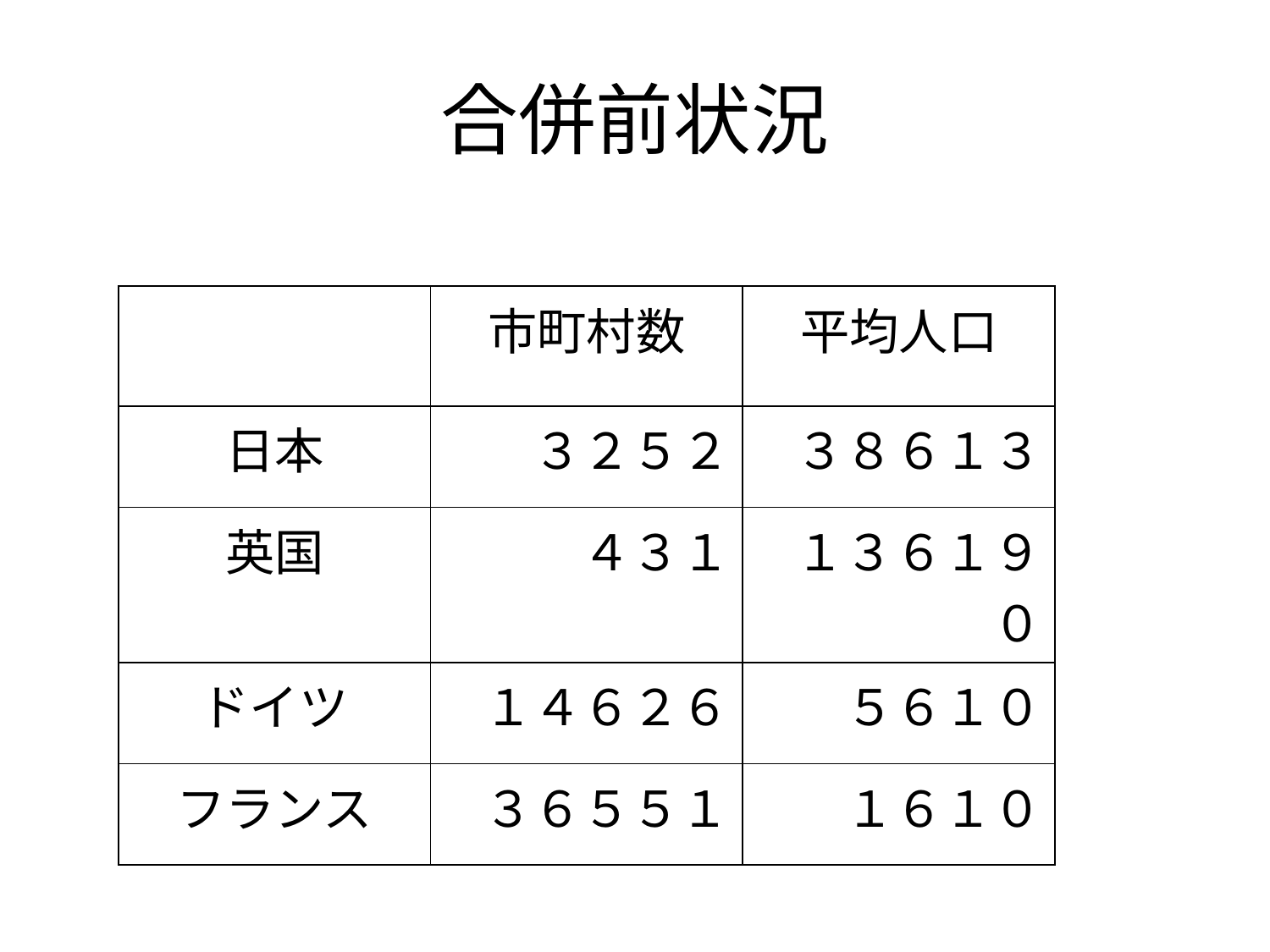

# 合併前状況
|  | 市町村数 | 平均人口 |
| --- | --- | --- |
| 日本 | ３２５２ | ３８６１３ |
| 英国 | ４３１ | １３６１９０ |
| ドイツ | １４６２６ | ５６１０ |
| フランス | ３６５５１ | １６１０ |